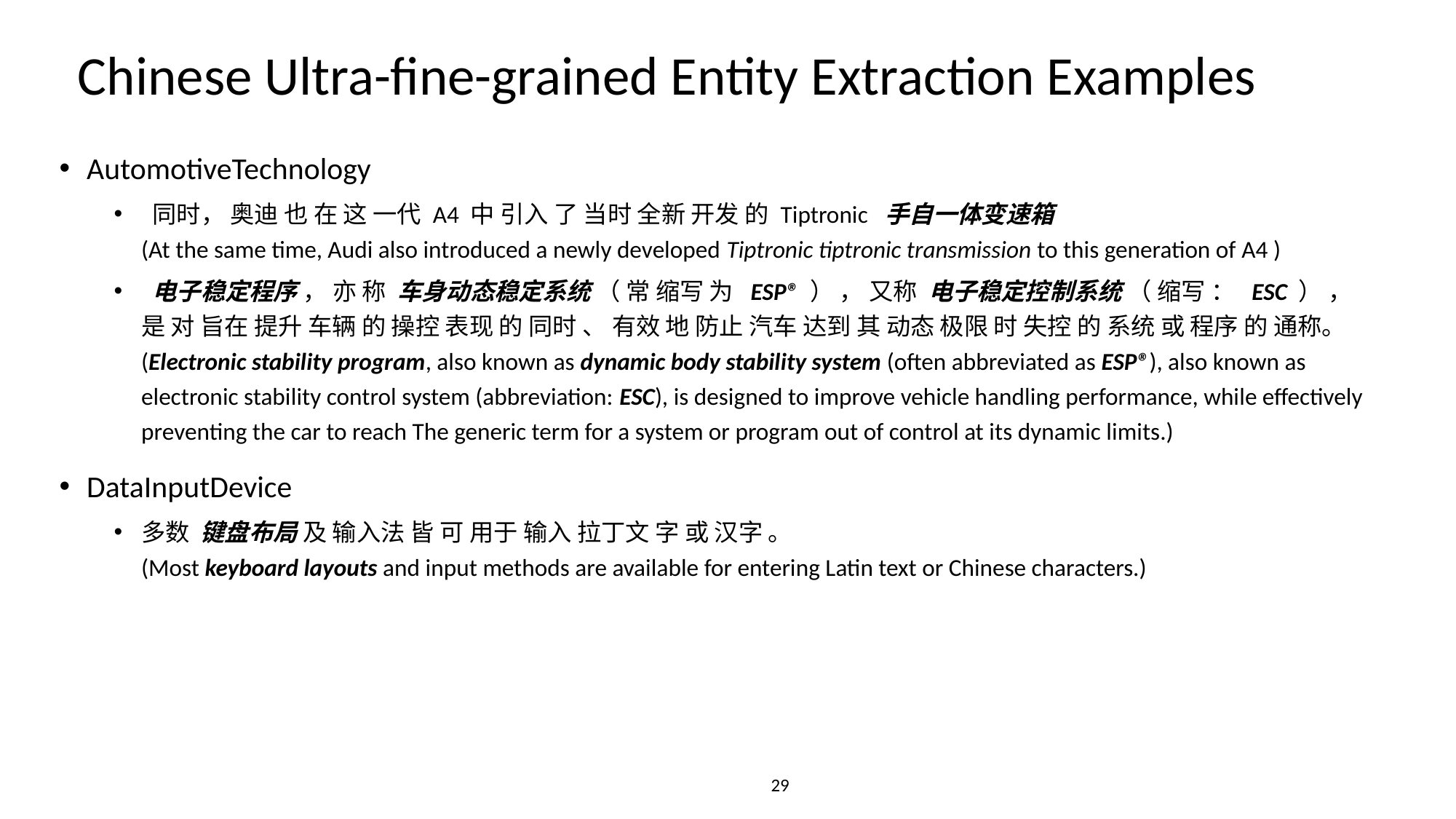

# Chinese Ultra-fine-grained Entity Extraction Examples
AutomotiveTechnology
 同时， 奥迪 也 在 这 一代 A4 中 引入 了 当时 全新 开发 的 Tiptronic  手自一体变速箱
(At the same time, Audi also introduced a newly developed Tiptronic tiptronic transmission to this generation of A4 )
 电子稳定程序 ， 亦 称  车身动态稳定系统 （ 常 缩写 为  ESP® ） ， 又称  电子稳定控制系统 （ 缩写 ：  ESC ） ， 是 对 旨在 提升 车辆 的 操控 表现 的 同时 、 有效 地 防止 汽车 达到 其 动态 极限 时 失控 的 系统 或 程序 的 通称。
(Electronic stability program, also known as dynamic body stability system (often abbreviated as ESP®), also known as electronic stability control system (abbreviation: ESC), is designed to improve vehicle handling performance, while effectively preventing the car to reach The generic term for a system or program out of control at its dynamic limits.)
DataInputDevice
多数  键盘布局 及 输入法 皆 可 用于 输入 拉丁文 字 或 汉字 。
(Most keyboard layouts and input methods are available for entering Latin text or Chinese characters.)

29